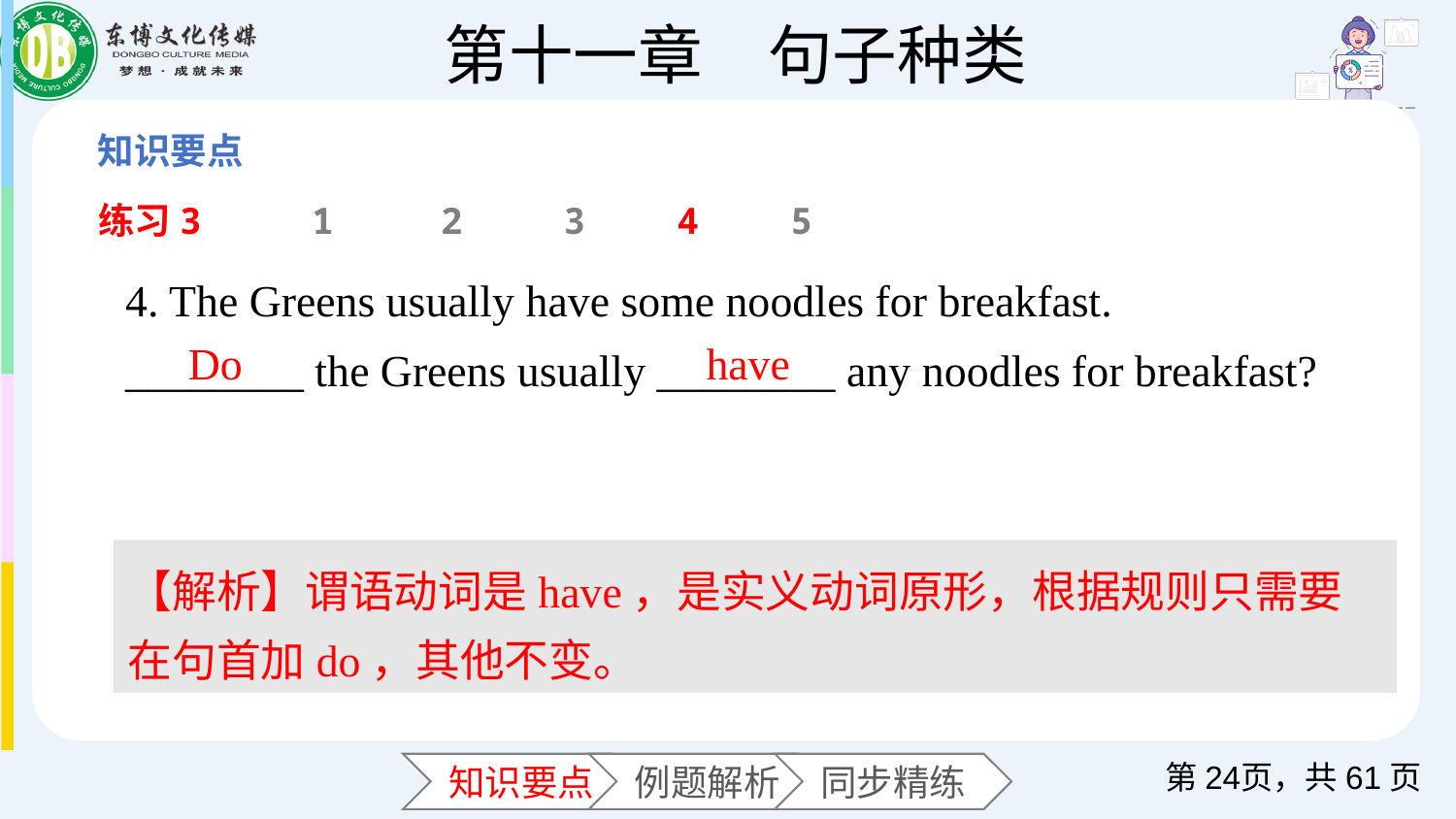

练习3
1
2
3
4
5
4. The Greens usually have some noodles for breakfast.
________ the Greens usually ________ any noodles for breakfast?
 Do
have
【解析】谓语动词是have，是实义动词原形，根据规则只需要在句首加do，其他不变。